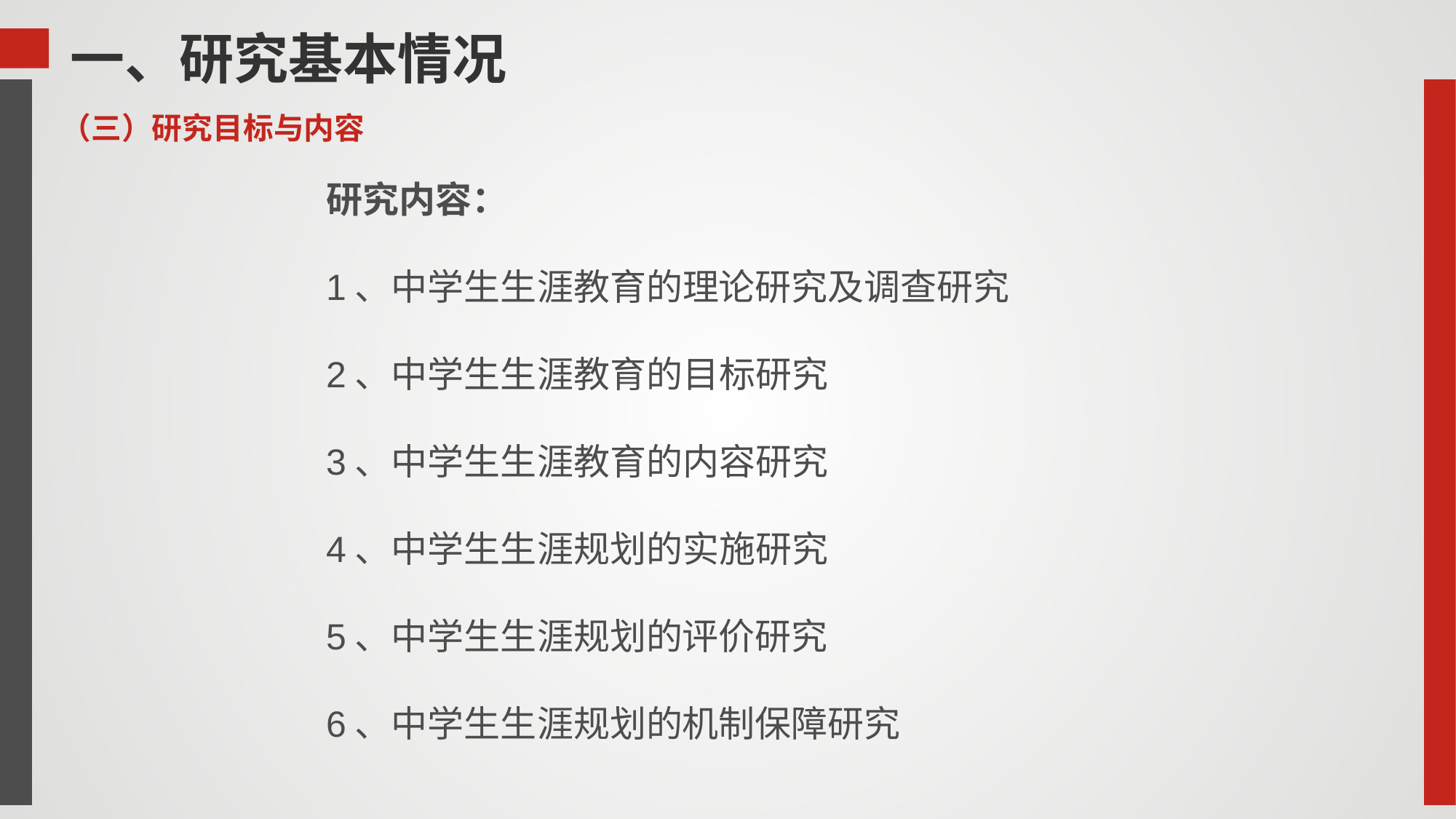

一、研究基本情况

（三）研究目标与内容
研究内容：
1、中学生生涯教育的理论研究及调查研究
2、中学生生涯教育的目标研究
3、中学生生涯教育的内容研究
4、中学生生涯规划的实施研究
5、中学生生涯规划的评价研究
6、中学生生涯规划的机制保障研究